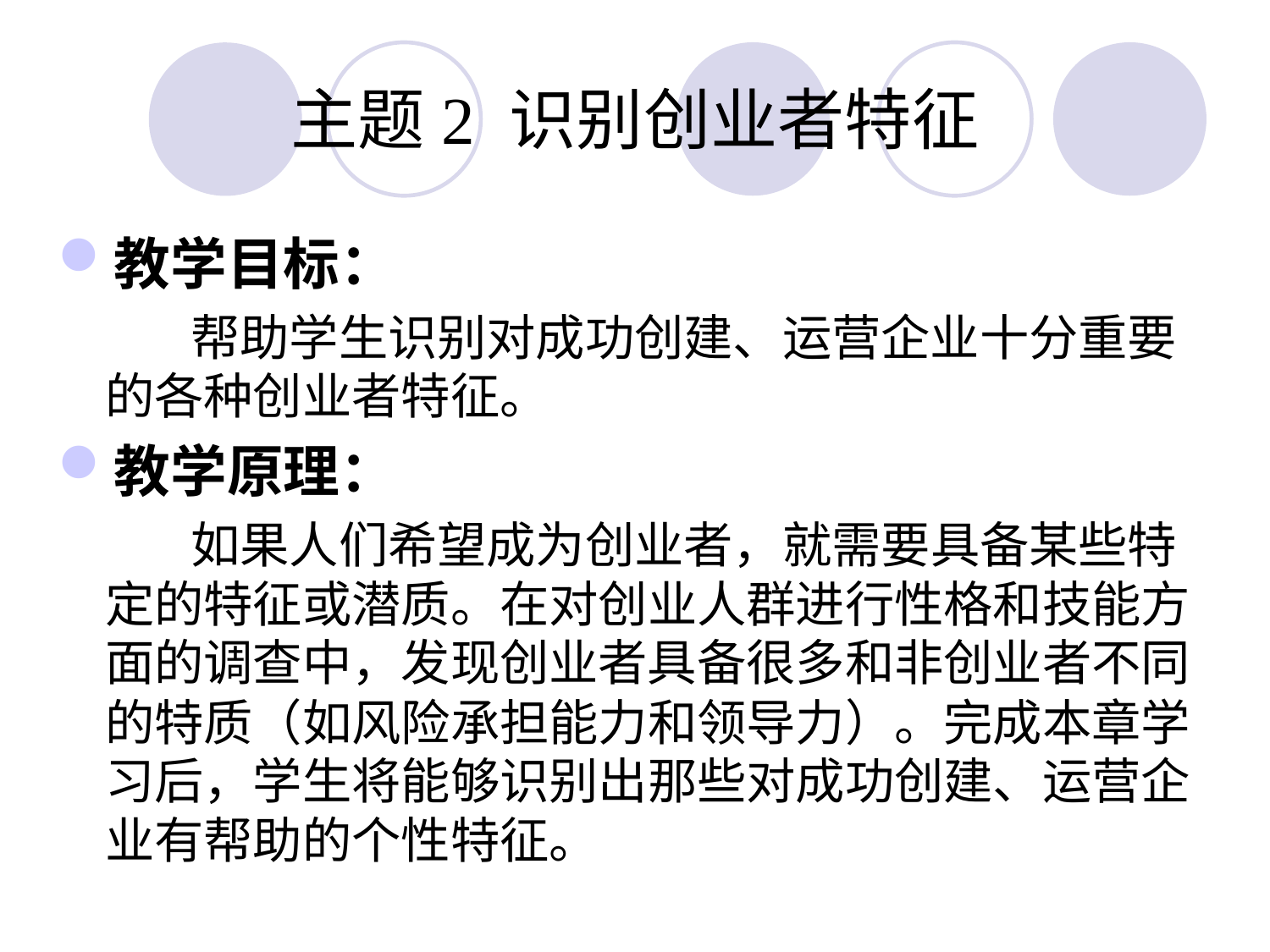

# 主题2 识别创业者特征
教学目标：
           帮助学生识别对成功创建、运营企业十分重要的各种创业者特征。
教学原理：
           如果人们希望成为创业者，就需要具备某些特定的特征或潜质。在对创业人群进行性格和技能方面的调查中，发现创业者具备很多和非创业者不同的特质（如风险承担能力和领导力）。完成本章学习后，学生将能够识别出那些对成功创建、运营企业有帮助的个性特征。